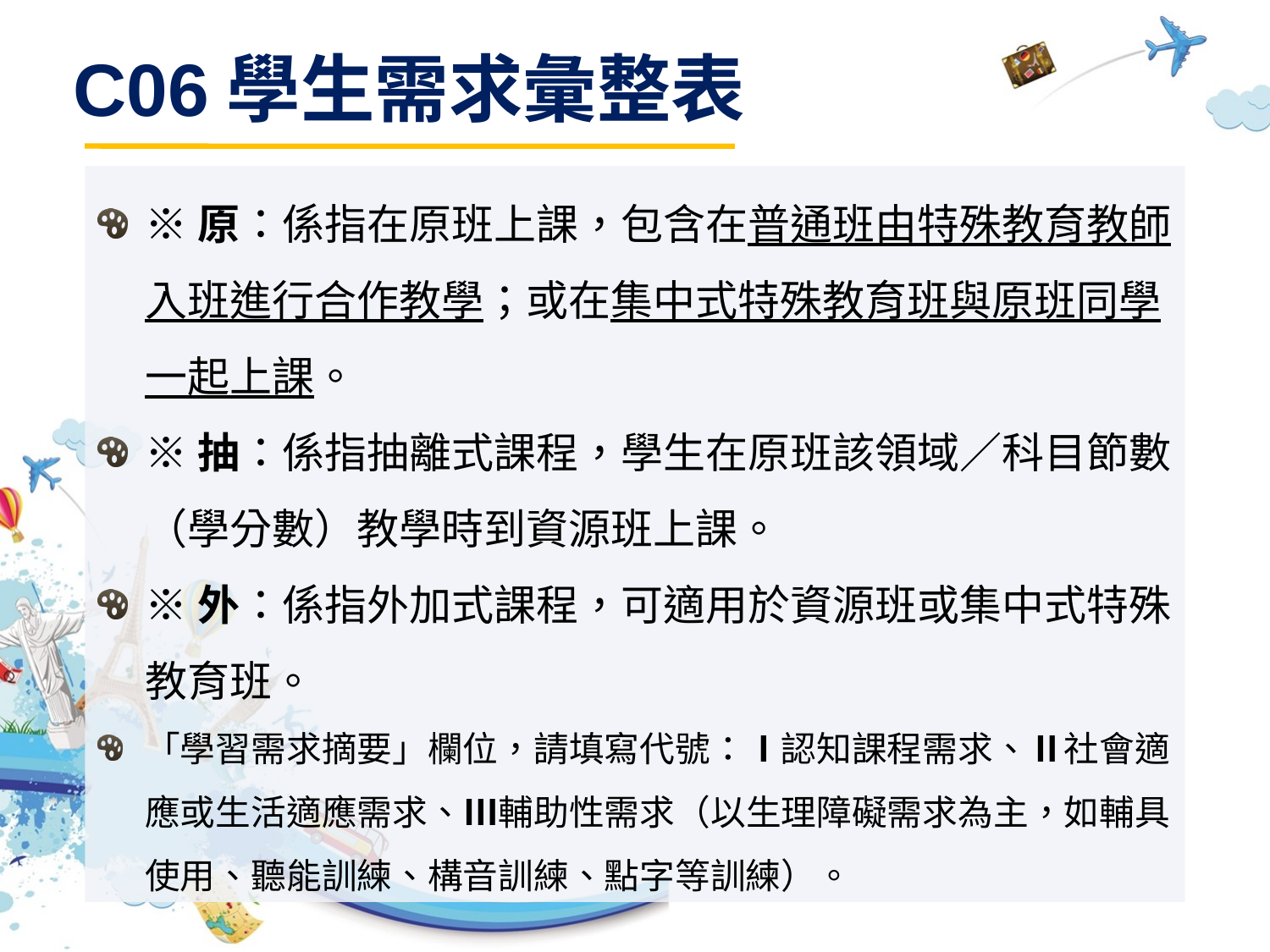

C06學生需求彙整表
※原：係指在原班上課，包含在普通班由特殊教育教師入班進行合作教學；或在集中式特殊教育班與原班同學一起上課。
※抽：係指抽離式課程，學生在原班該領域／科目節數（學分數）教學時到資源班上課。
※外：係指外加式課程，可適用於資源班或集中式特殊教育班。
「學習需求摘要」欄位，請填寫代號：Ⅰ認知課程需求、Ⅱ社會適應或生活適應需求、Ⅲ輔助性需求（以生理障礙需求為主，如輔具使用、聽能訓練、構音訓練、點字等訓練）。